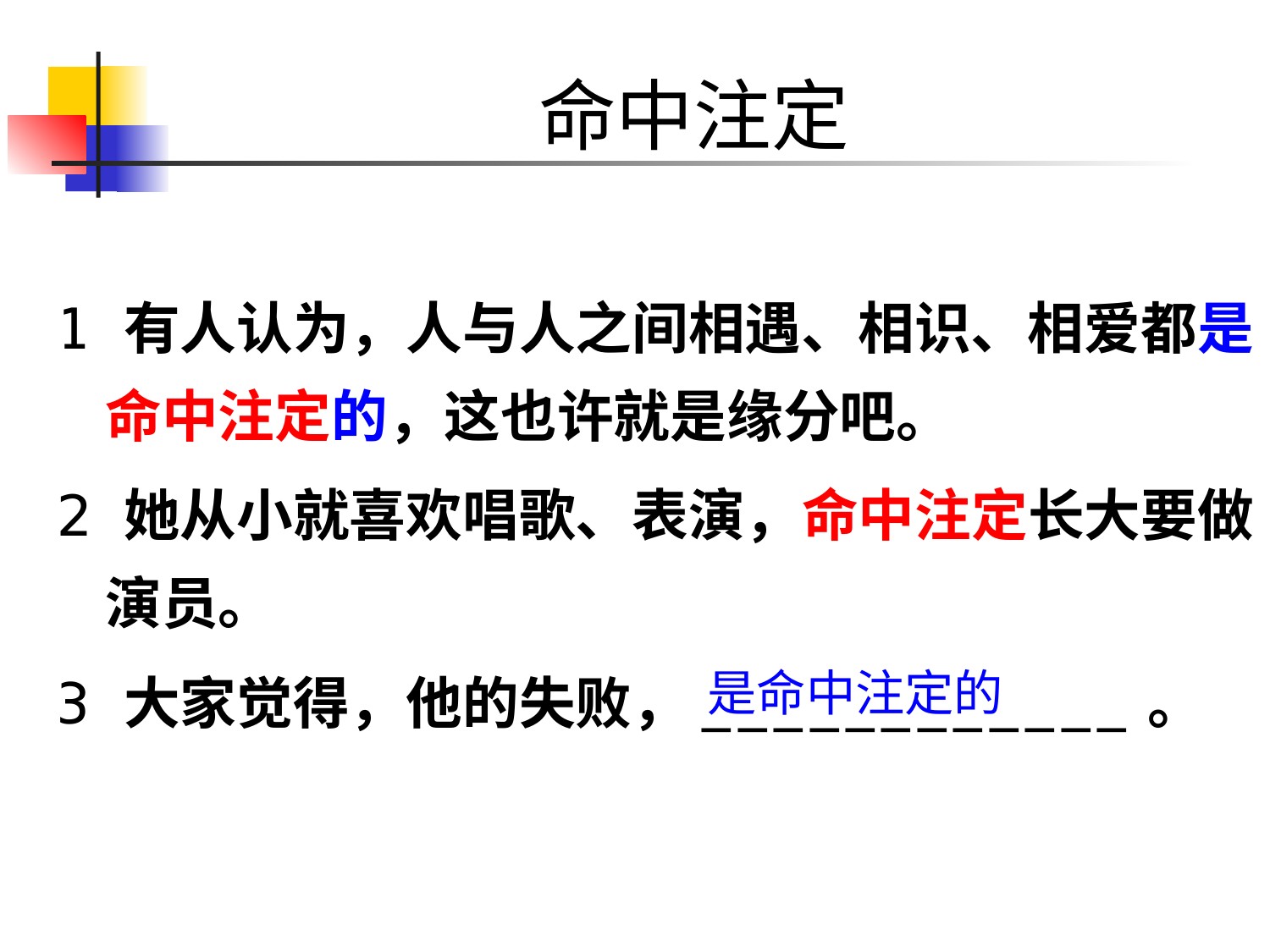

# 命中注定
1 有人认为，人与人之间相遇、相识、相爱都是命中注定的，这也许就是缘分吧。
2 她从小就喜欢唱歌、表演，命中注定长大要做演员。
3 大家觉得，他的失败，____________。
是命中注定的